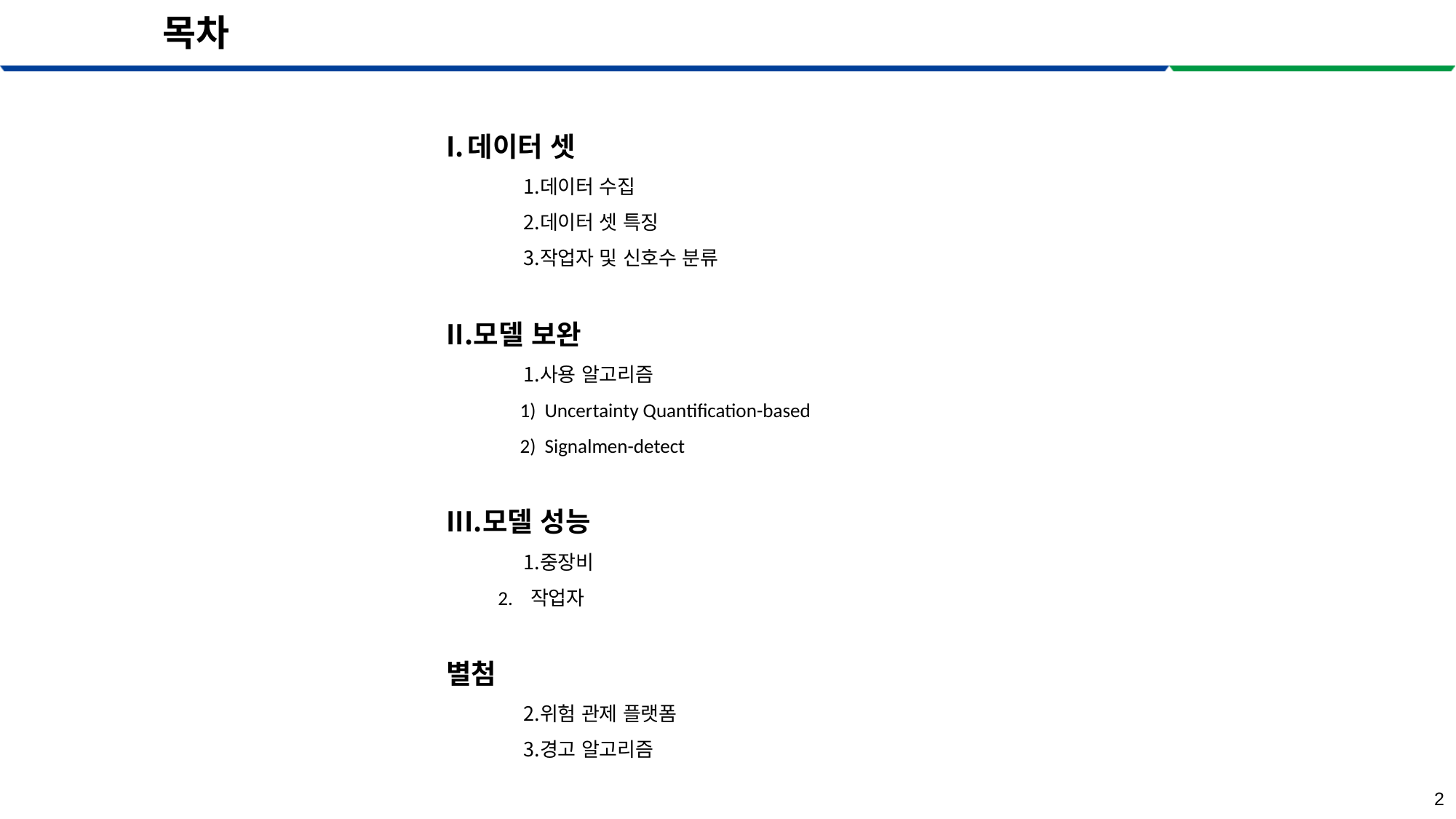

# 목차
데이터 셋
데이터 수집
데이터 셋 특징
작업자 및 신호수 분류
모델 보완
사용 알고리즘
         1)  Uncertainty Quantification-based
         2)  Signalmen-detect
모델 성능
중장비
2.   작업자
별첨
위험 관제 플랫폼
경고 알고리즘